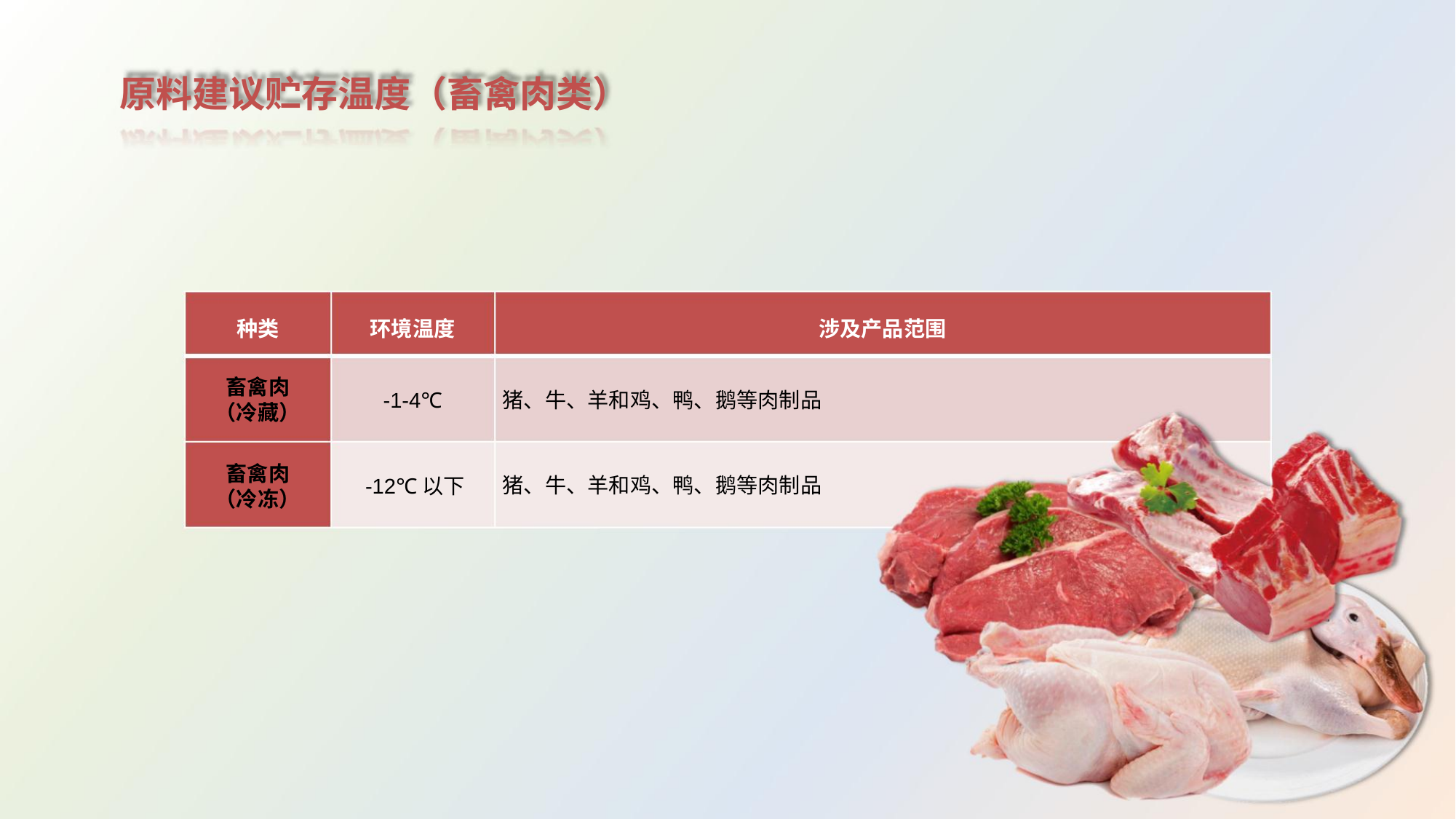

原料建议贮存温度（畜禽肉类）
种类
环境温度
涉及产品范围
畜禽肉
-1-4℃
猪、牛、羊和鸡、鸭、鹅等肉制品
猪、牛、羊和鸡、鸭、鹅等肉制品
（冷藏）
畜禽肉
（冷冻）
-12℃以下